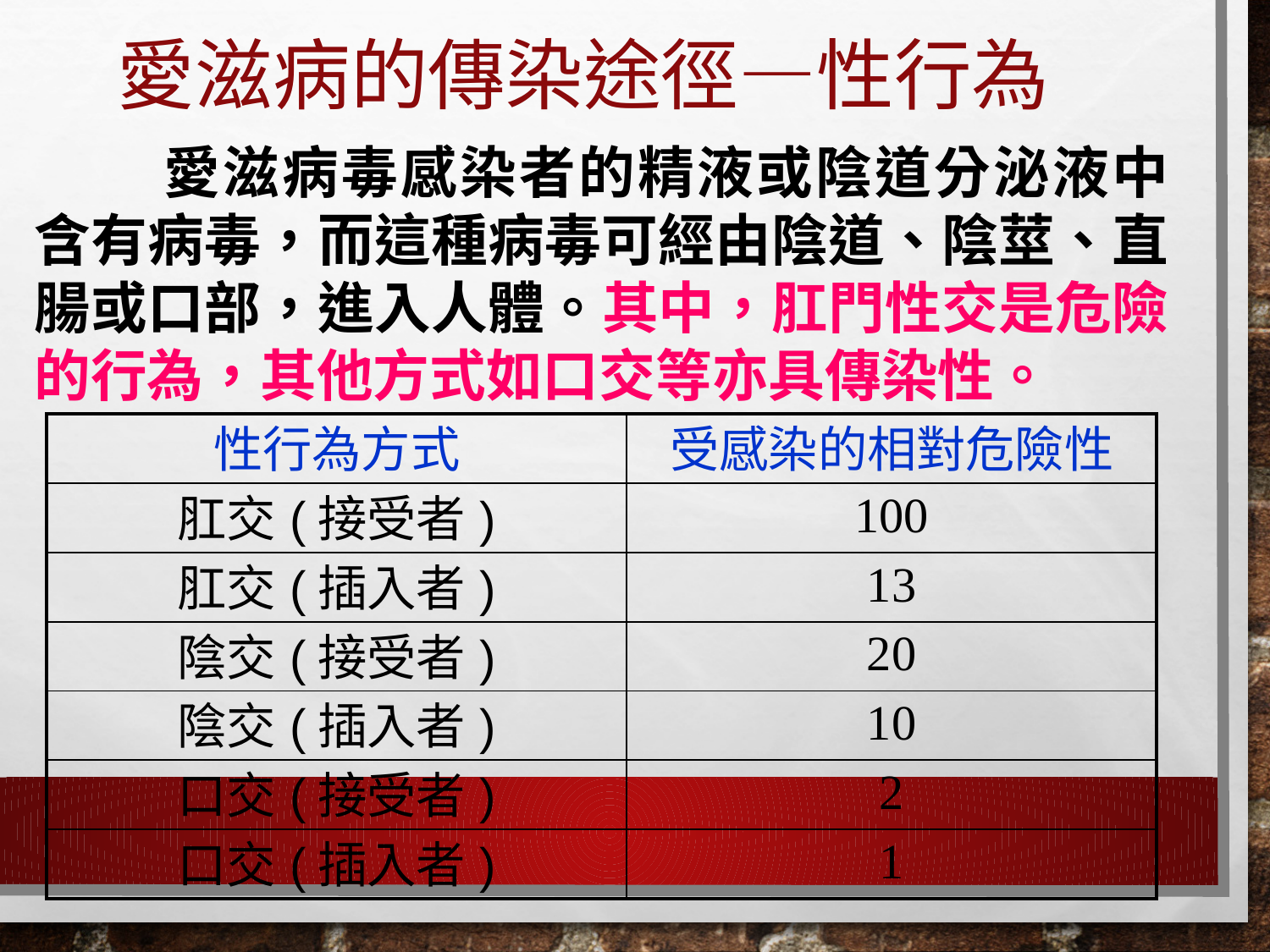

愛滋病的傳染途徑—性行為
	愛滋病毒感染者的精液或陰道分泌液中含有病毒，而這種病毒可經由陰道、陰莖、直腸或口部，進入人體。其中，肛門性交是危險的行為，其他方式如口交等亦具傳染性。
| 性行為方式 | 受感染的相對危險性 |
| --- | --- |
| 肛交(接受者) | 100 |
| 肛交(插入者) | 13 |
| 陰交(接受者) | 20 |
| 陰交(插入者) | 10 |
| 口交(接受者) | 2 |
| 口交(插入者) | 1 |